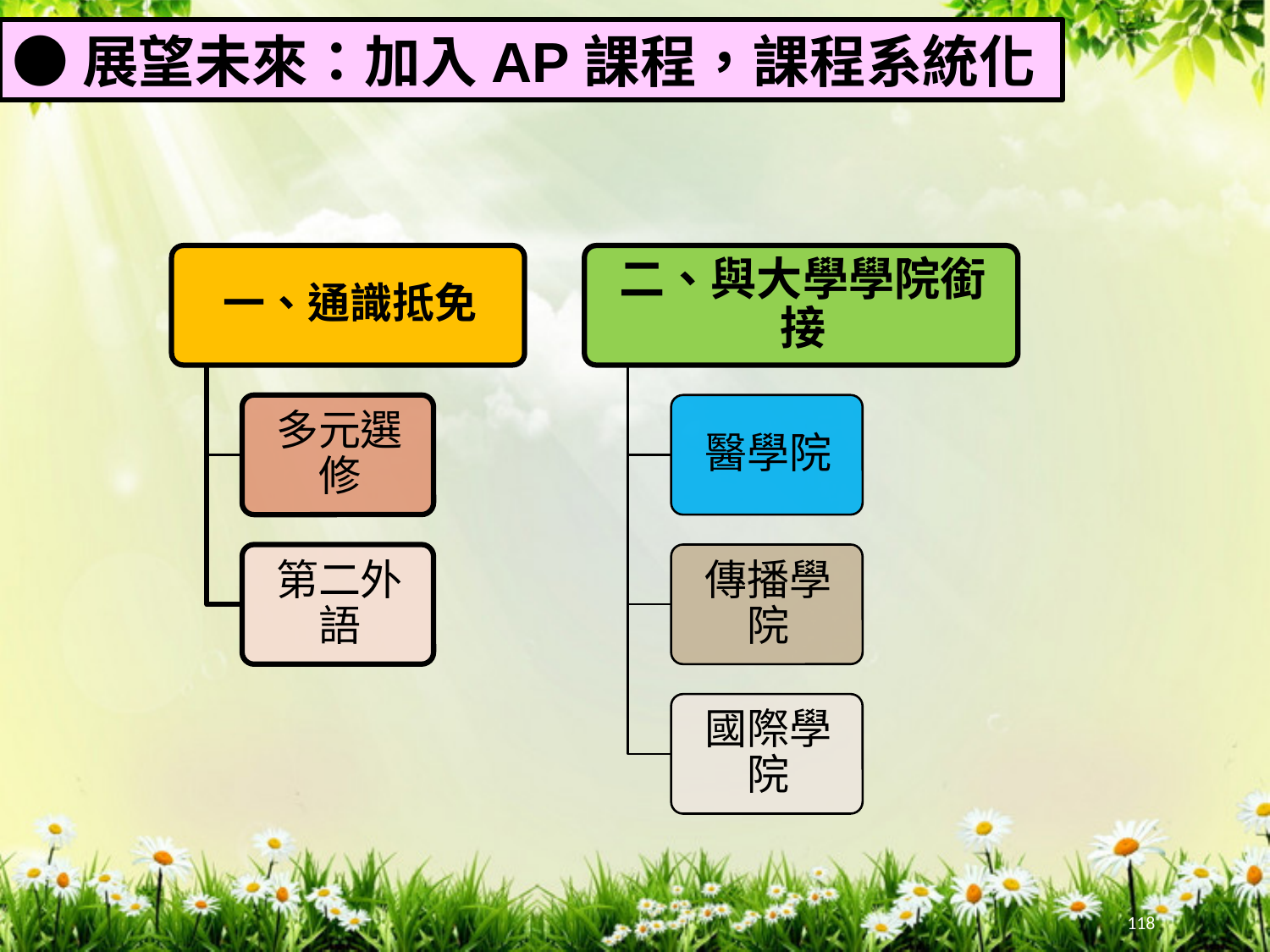

●展望未來：加入AP課程，課程系統化
一、通識抵免
多元選修
第二外語
二、與大學學院銜接
醫學院
傳播學院
國際學院
118